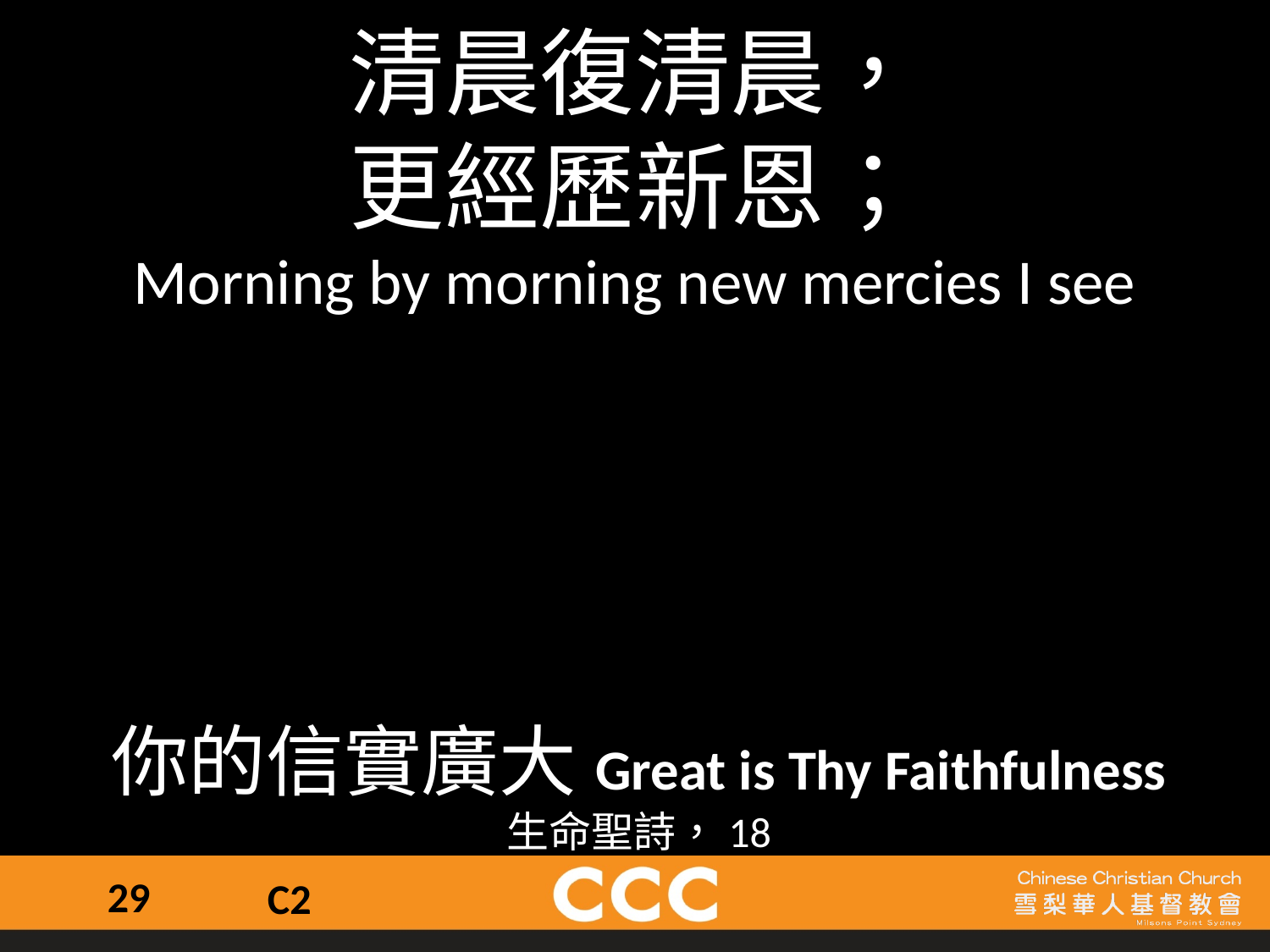

清晨復清晨，
更經歷新恩；
Morning by morning new mercies I see
你的信實廣大Great is Thy Faithfulness
生命聖詩，18

29
C2